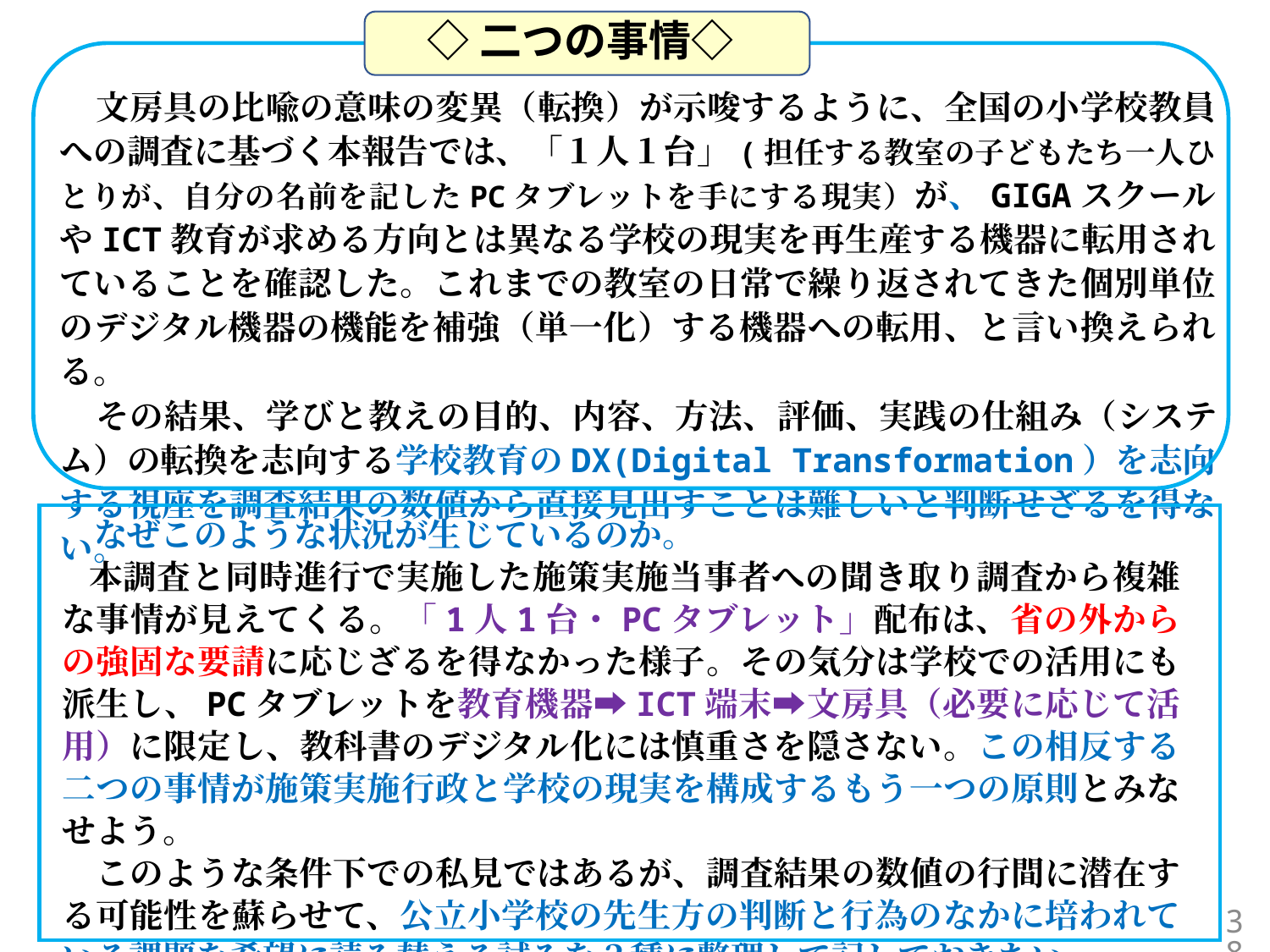

◇二つの事情◇

 文房具の比喩の意味の変異（転換）が示唆するように、全国の小学校教員への調査に基づく本報告では、「１人１台」(担任する教室の子どもたち一人ひとりが、自分の名前を記したPCタブレットを手にする現実）が、GIGAスクールやICT教育が求める方向とは異なる学校の現実を再生産する機器に転用されていることを確認した。これまでの教室の日常で繰り返されてきた個別単位のデジタル機器の機能を補強（単一化）する機器への転用、と言い換えられる。
 その結果、学びと教えの目的、内容、方法、評価、実践の仕組み（システム）の転換を志向する学校教育のDX(Digital Transformation）を志向する視座を調査結果の数値から直接見出すことは難しいと判断せざるを得ない。

　なぜこのような状況が生じているのか。
  本調査と同時進行で実施した施策実施当事者への聞き取り調査から複雑な事情が見えてくる。「1人1台・PCタブレット」配布は、省の外からの強固な要請に応じざるを得なかった様子。その気分は学校での活用にも派生し、PCタブレットを教育機器➡ICT端末➡文房具（必要に応じて活用）に限定し、教科書のデジタル化には慎重さを隠さない。この相反する二つの事情が施策実施行政と学校の現実を構成するもう一つの原則とみなせよう。
　このような条件下での私見ではあるが、調査結果の数値の行間に潜在する可能性を蘇らせて、公立小学校の先生方の判断と行為のなかに培われている課題を希望に読み替える試みを３種に整理して記しておきたい。
38